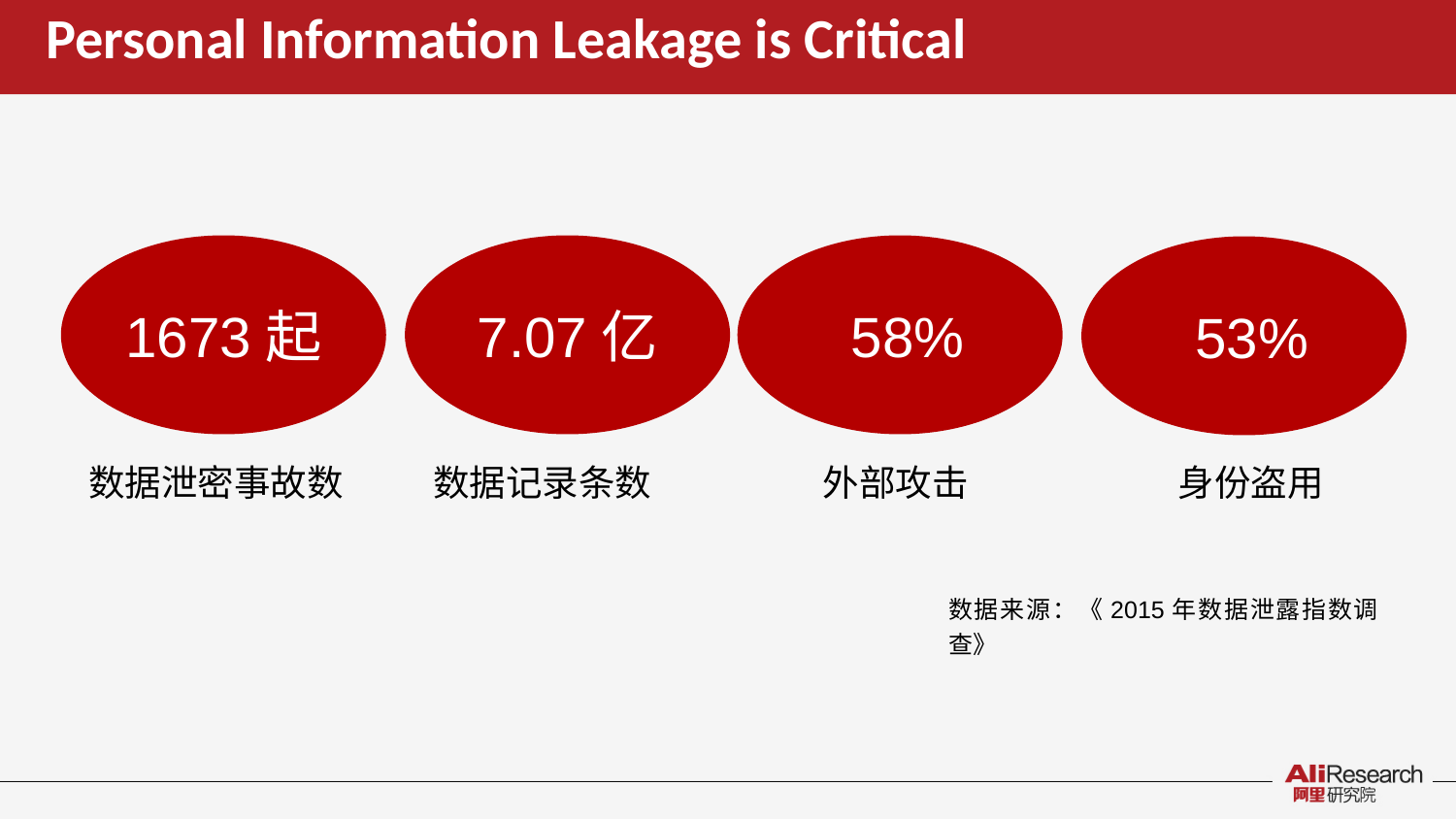

# Personal Information Leakage is Critical
1673起
7.07亿
 58%
 53%
外部攻击
身份盗用
数据泄密事故数
数据记录条数
数据来源：《2015年数据泄露指数调查》